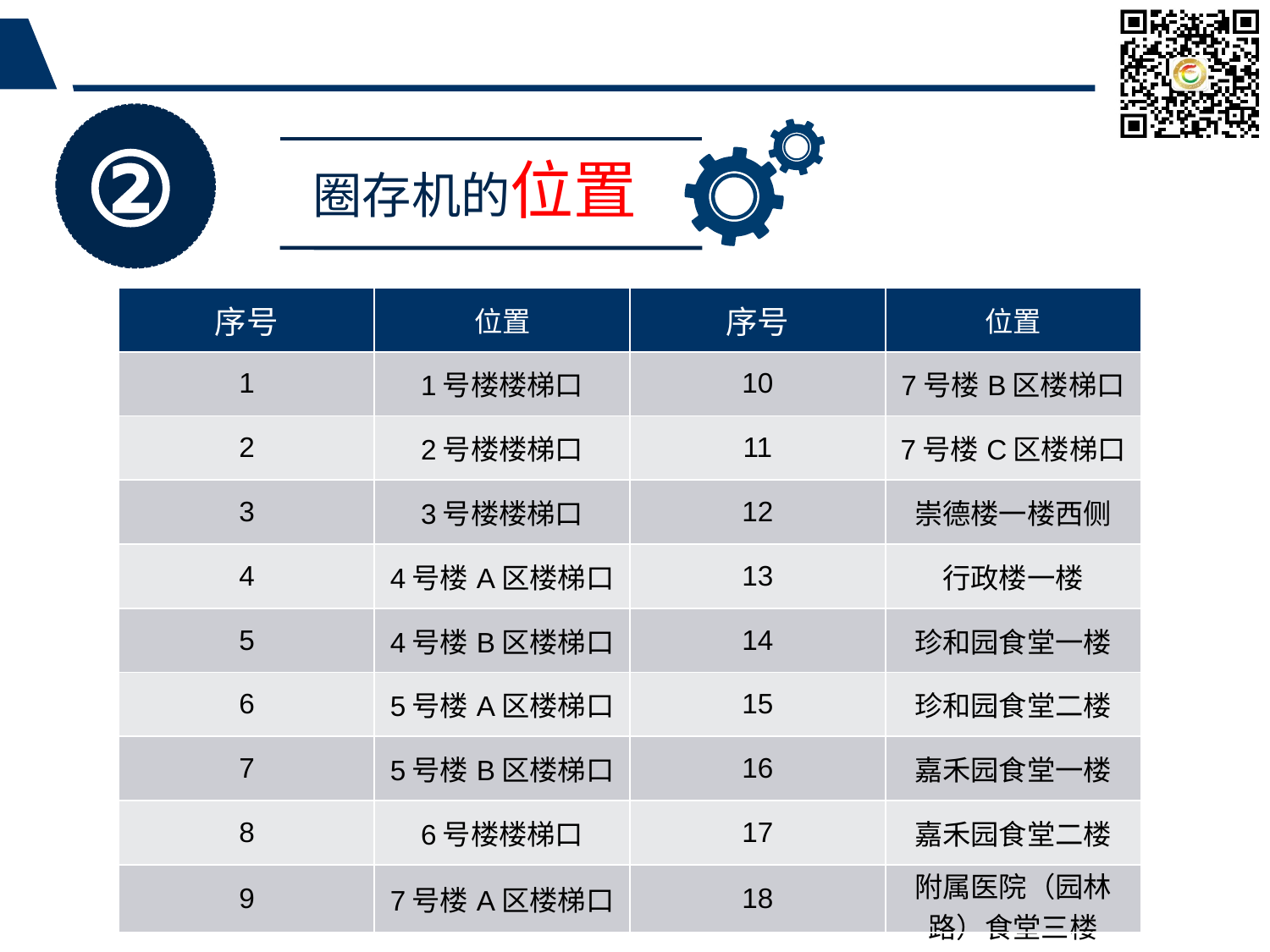

②

 圈存机的位置

| 序号 | 位置 | 序号 | 位置 |
| --- | --- | --- | --- |
| 1 | 1号楼楼梯口 | 10 | 7号楼B区楼梯口 |
| 2 | 2号楼楼梯口 | 11 | 7号楼C区楼梯口 |
| 3 | 3号楼楼梯口 | 12 | 崇德楼一楼西侧 |
| 4 | 4号楼A区楼梯口 | 13 | 行政楼一楼 |
| 5 | 4号楼B区楼梯口 | 14 | 珍和园食堂一楼 |
| 6 | 5号楼A区楼梯口 | 15 | 珍和园食堂二楼 |
| 7 | 5号楼B区楼梯口 | 16 | 嘉禾园食堂一楼 |
| 8 | 6号楼楼梯口 | 17 | 嘉禾园食堂二楼 |
| 9 | 7号楼A区楼梯口 | 18 | 附属医院（园林路）食堂三楼 |